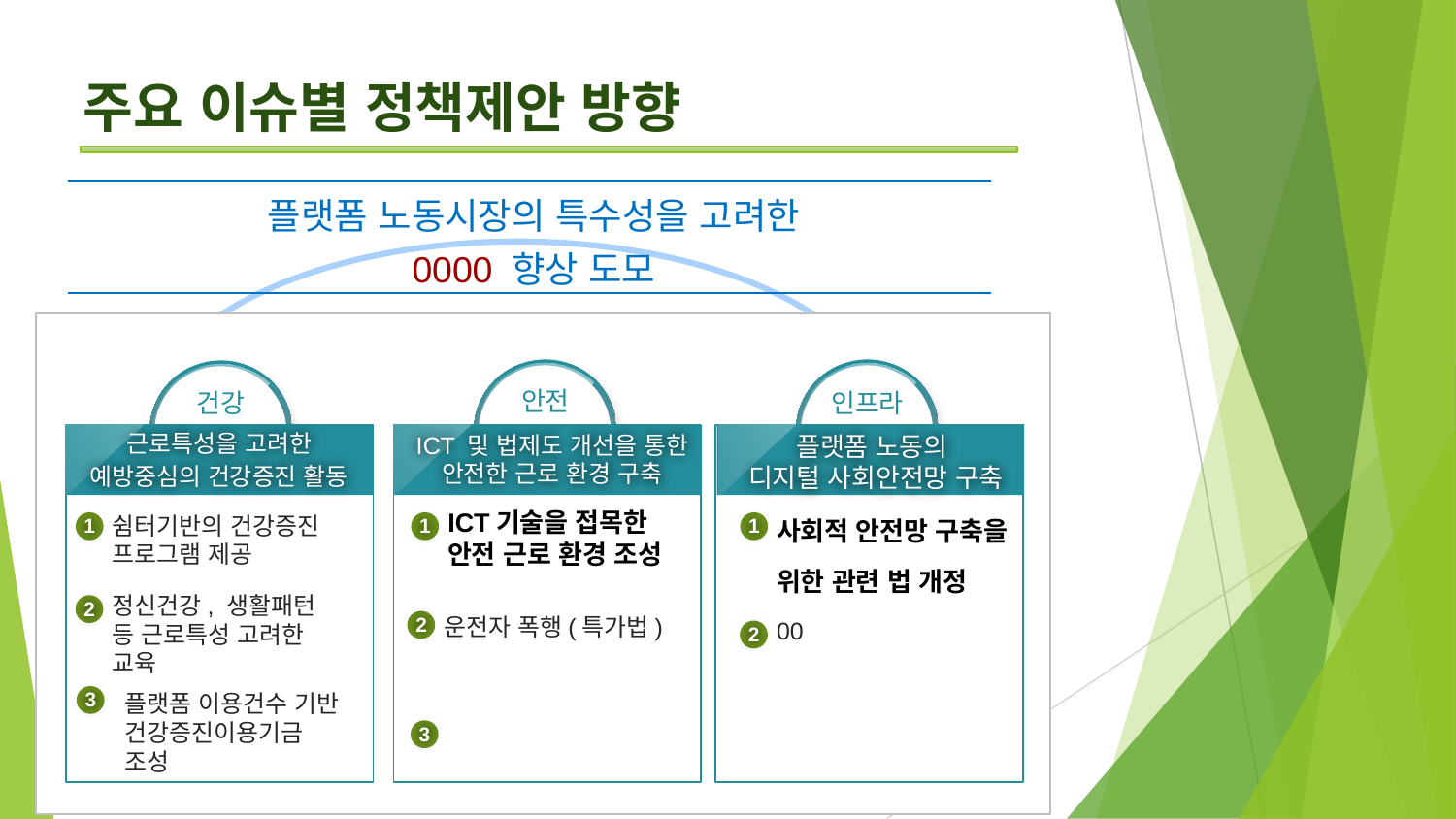

# 주요 이슈별 정책제안 방향

플랫폼 노동시장의 특수성을 고려한
0000 향상 도모

안전

ICT 및 법제도 개선을 통한 안전한 근로 환경 구축

인프라

플랫폼 노동의
디지털 사회안전망 구축

건강

근로특성을 고려한
예방중심의 건강증진 활동
ICT기술을 접목한
안전 근로 환경 조성
1

사회적 안전망 구축을
위한 관련 법 개정
1

쉼터기반의 건강증진 프로그램 제공
1

정신건강, 생활패턴 등 근로특성 고려한 교육
2

운전자 폭행(특가법)
2

00
2

3

플랫폼 이용건수 기반
건강증진이용기금 조성

3